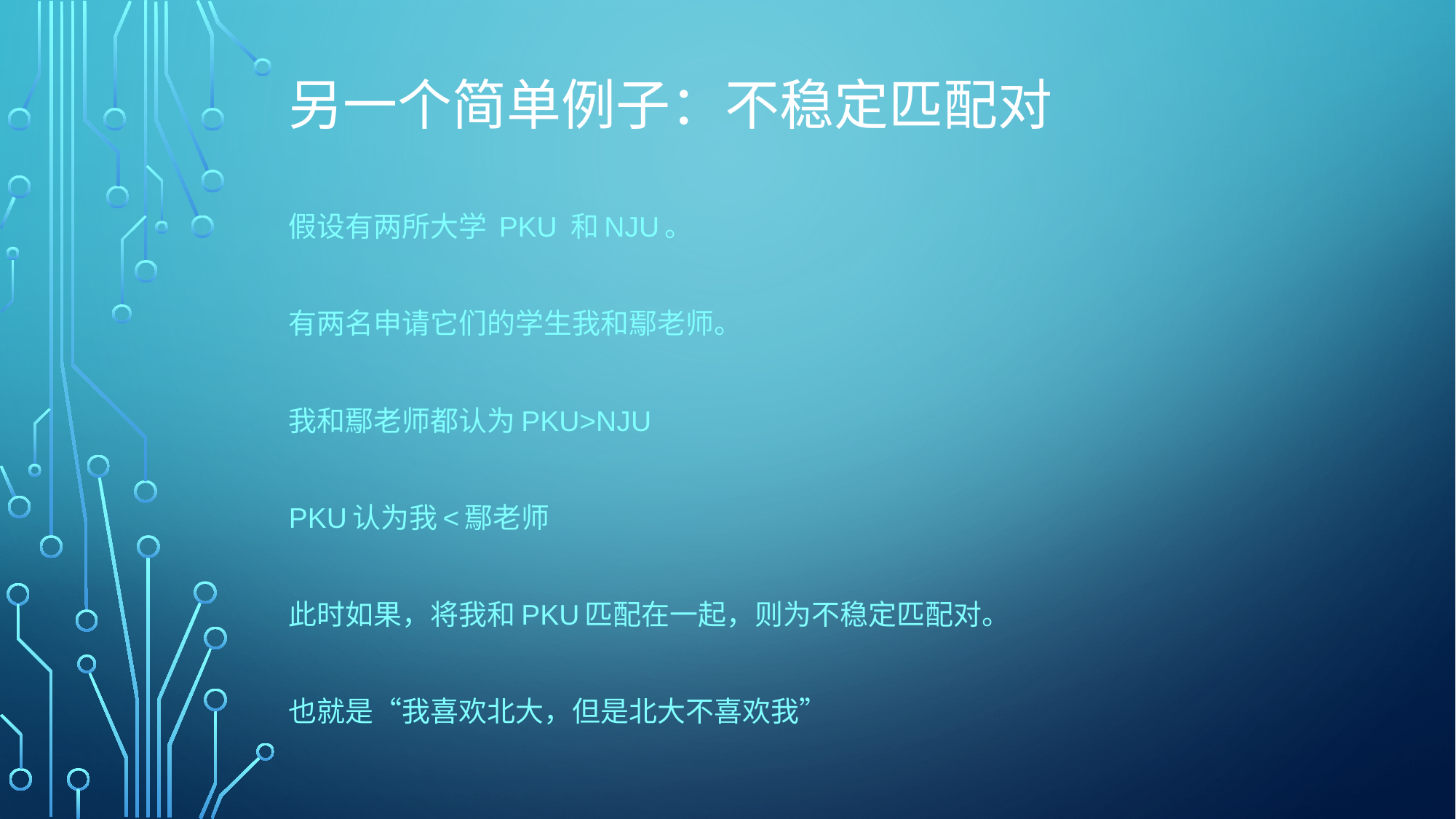

# 另一个简单例子：不稳定匹配对
假设有两所大学 pku 和nju。
有两名申请它们的学生我和鄢老师。
我和鄢老师都认为PKU>NJU
PKU认为我<鄢老师
此时如果，将我和pku匹配在一起，则为不稳定匹配对。
也就是“我喜欢北大，但是北大不喜欢我”